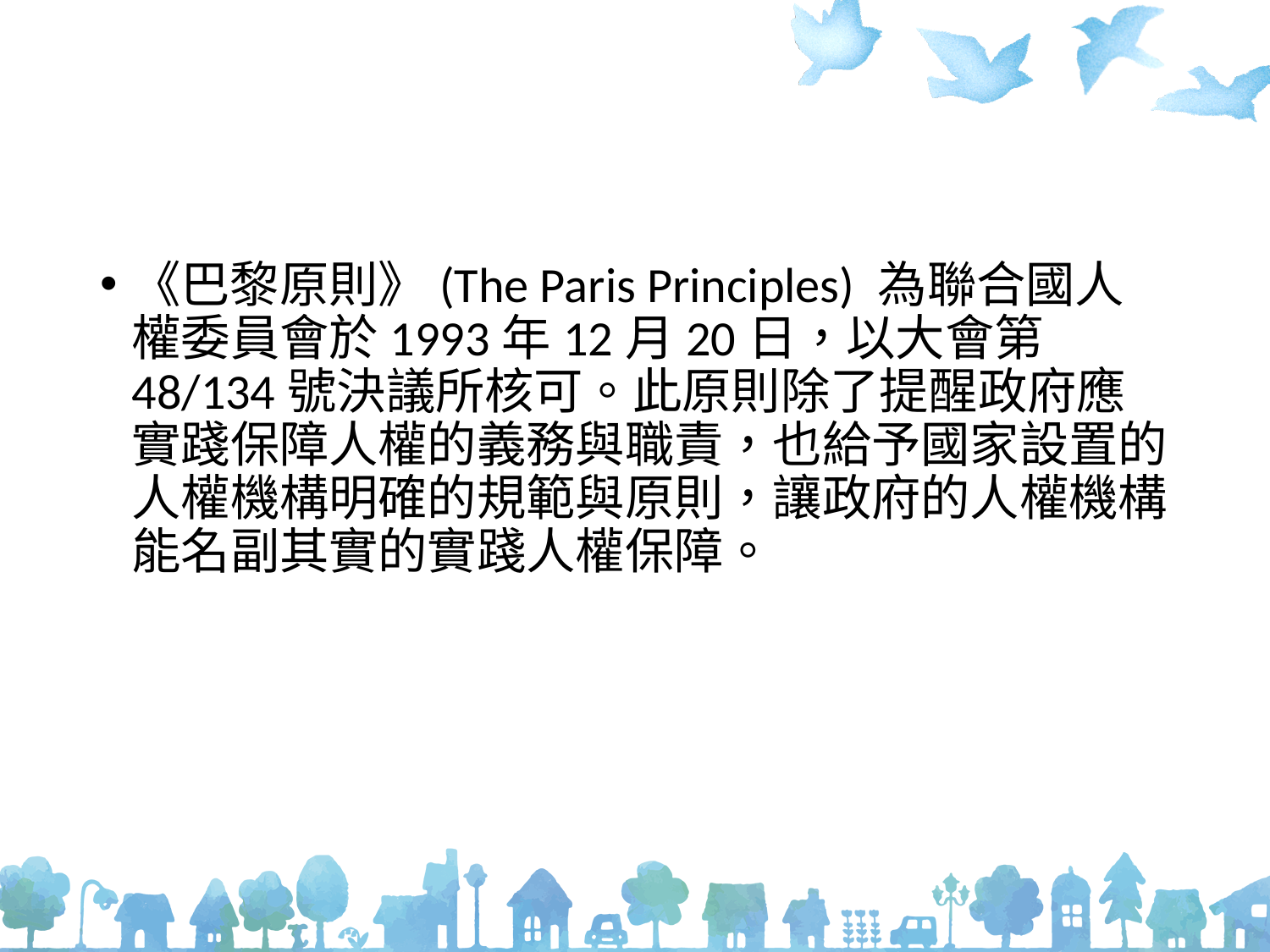

#
《巴黎原則》(The Paris Principles) 為聯合國人權委員會於1993年12月20日，以大會第48/134號決議所核可。此原則除了提醒政府應實踐保障人權的義務與職責，也給予國家設置的人權機構明確的規範與原則，讓政府的人權機構能名副其實的實踐人權保障。